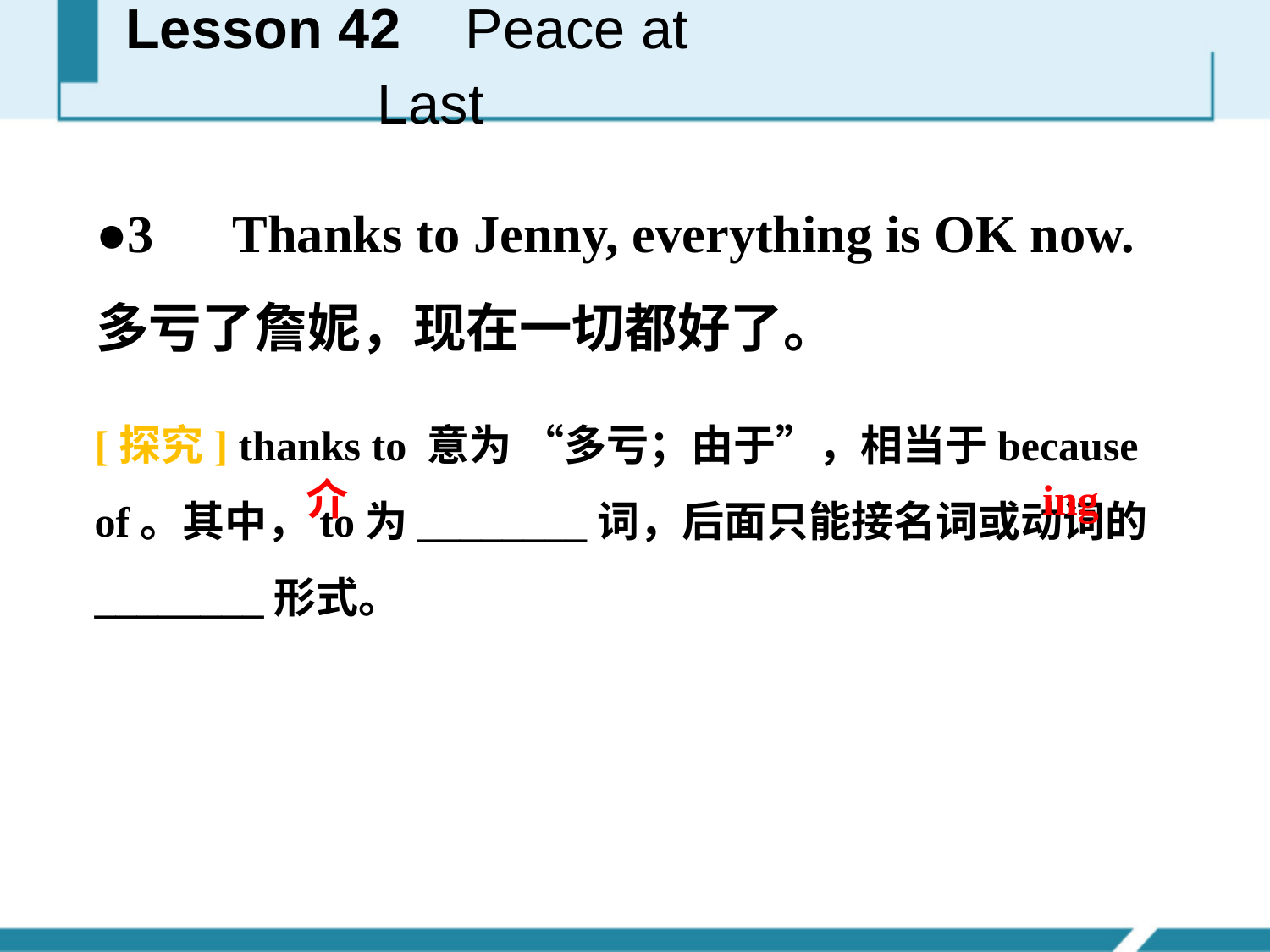

Lesson 42   Peace at Last
●3　Thanks to Jenny, everything is OK now.
多亏了詹妮，现在一切都好了。
[探究] thanks to 意为 “多亏；由于”，相当于because of。其中，to为________词，后面只能接名词或动词的________形式。

介
　­ing